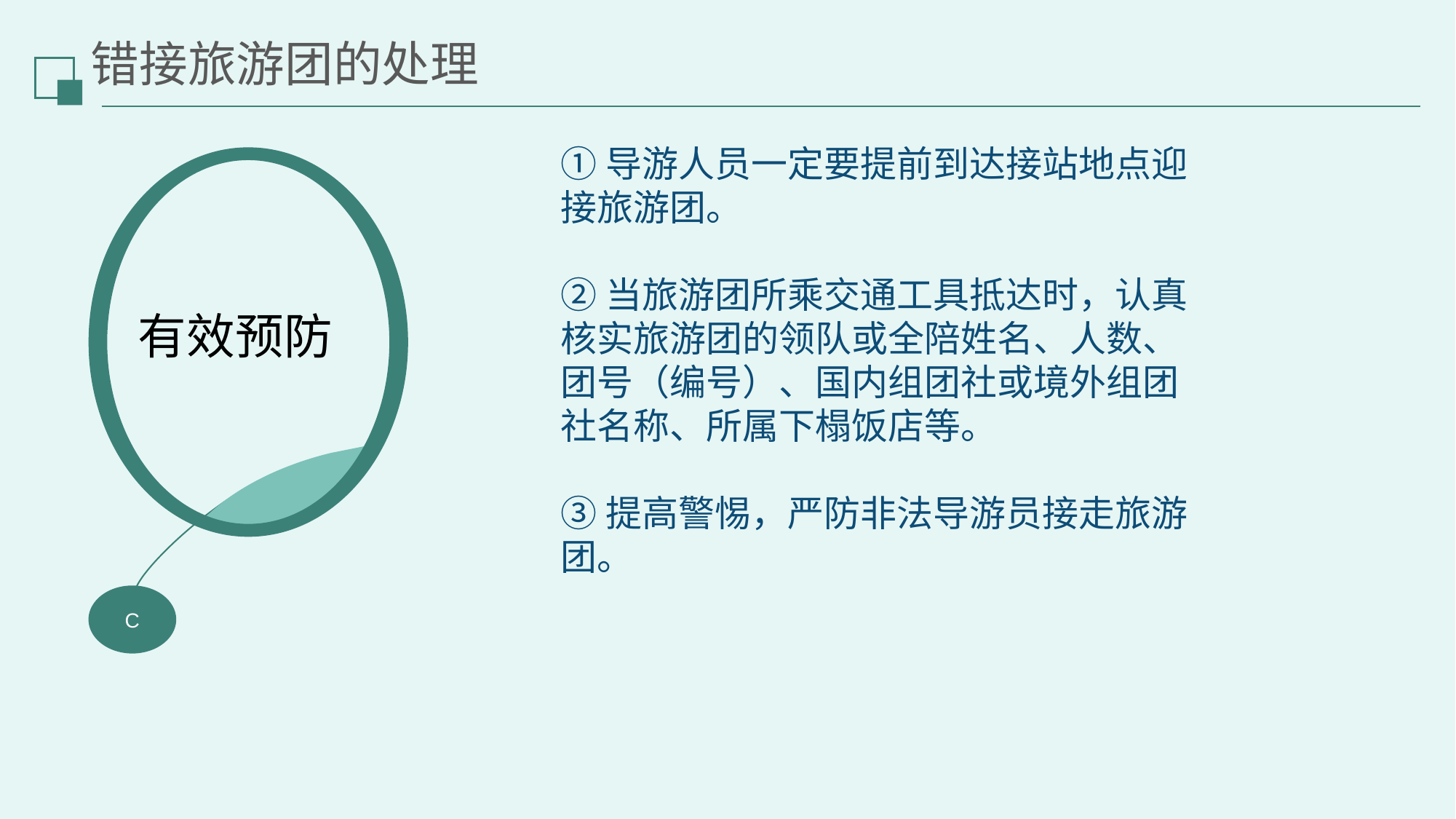

错接旅游团的处理

①导游人员一定要提前到达接站地点迎接旅游团。

②当旅游团所乘交通工具抵达时，认真核实旅游团的领队或全陪姓名、人数、团号（编号）、国内组团社或境外组团社名称、所属下榻饭店等。

③提高警惕，严防非法导游员接走旅游团。

C
有效预防